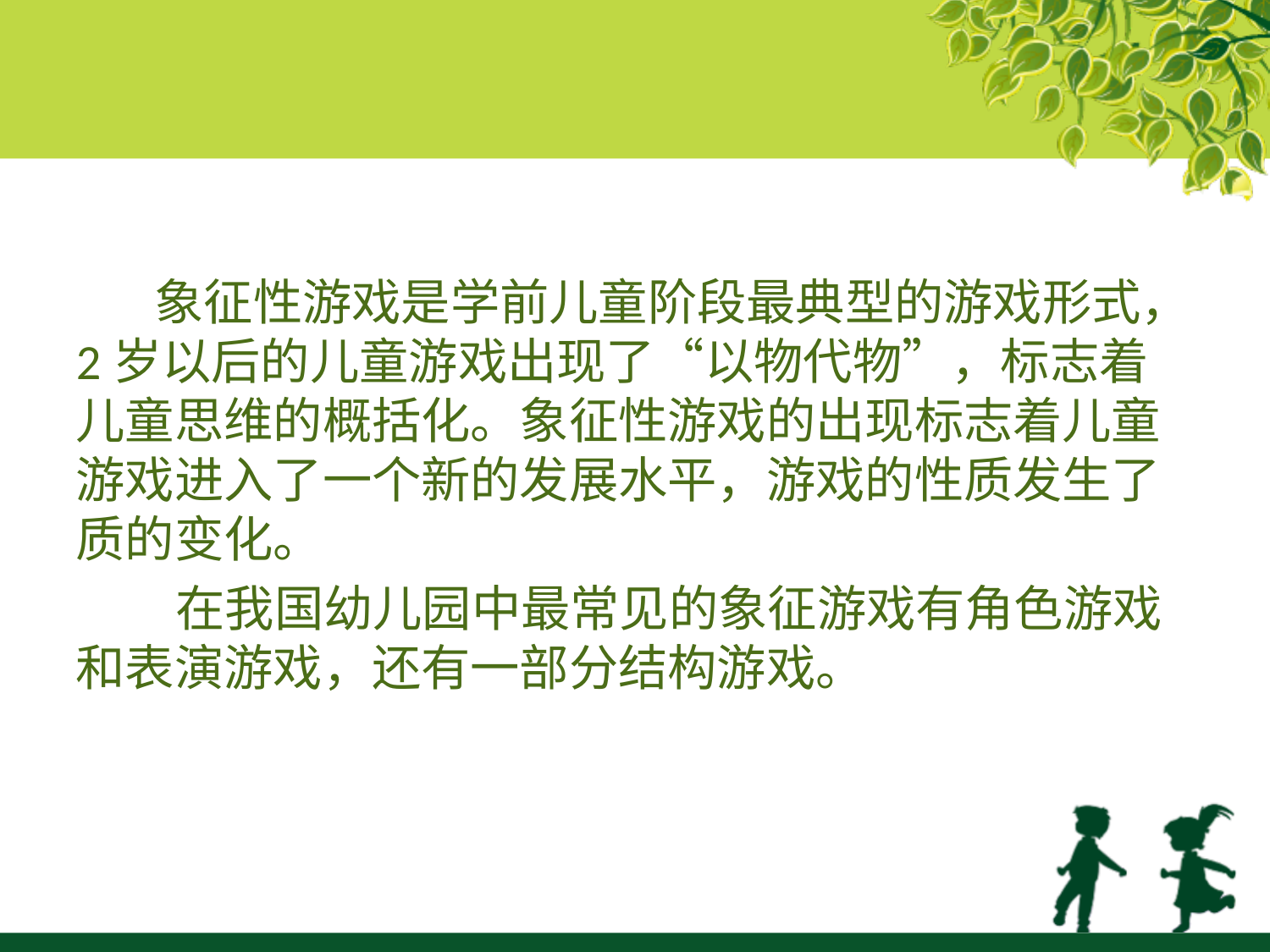

#

        象征性游戏是学前儿童阶段最典型的游戏形式，2岁以后的儿童游戏出现了“以物代物”，标志着儿童思维的概括化。象征性游戏的出现标志着儿童游戏进入了一个新的发展水平，游戏的性质发生了质的变化。
        在我国幼儿园中最常见的象征游戏有角色游戏和表演游戏，还有一部分结构游戏。